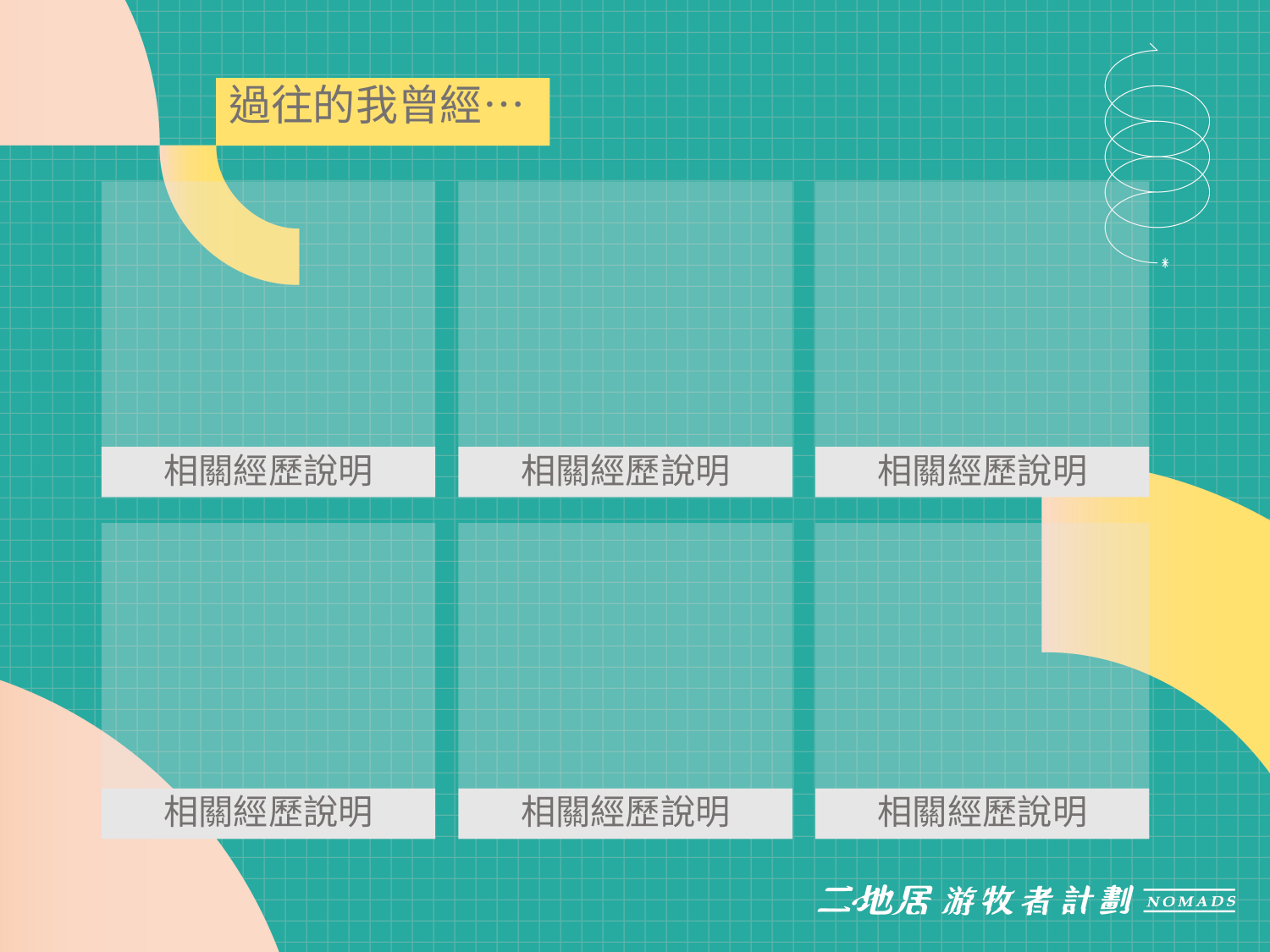

過往的我曾經…

相關經歷說明
相關經歷說明
相關經歷說明

相關經歷說明
相關經歷說明
相關經歷說明